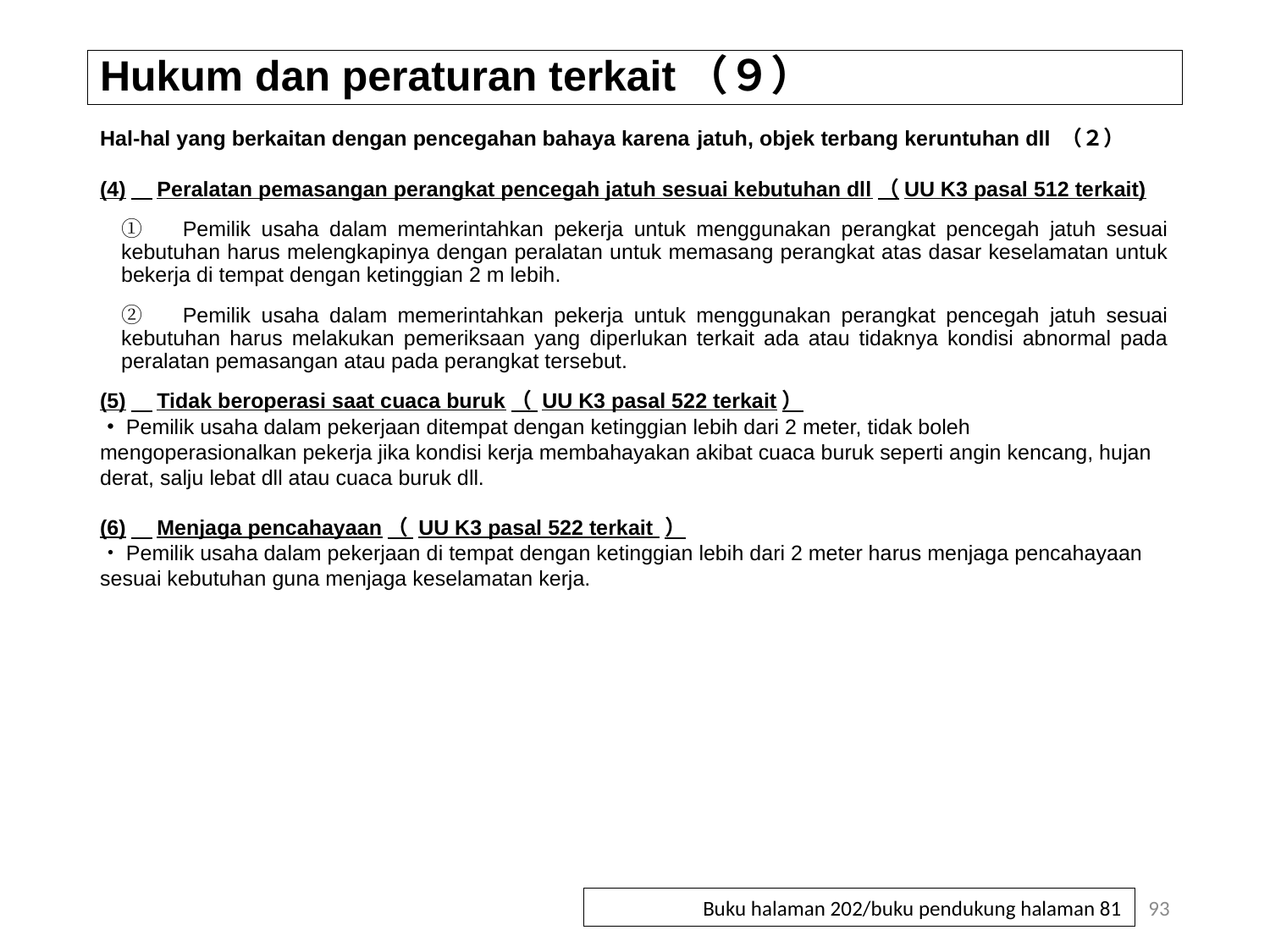

# Hukum dan peraturan terkait（９）
Hal-hal yang berkaitan dengan pencegahan bahaya karena jatuh, objek terbang keruntuhan dll （２）

(4)　Peralatan pemasangan perangkat pencegah jatuh sesuai kebutuhan dll（UU K3 pasal 512 terkait)
①　Pemilik usaha dalam memerintahkan pekerja untuk menggunakan perangkat pencegah jatuh sesuai kebutuhan harus melengkapinya dengan peralatan untuk memasang perangkat atas dasar keselamatan untuk bekerja di tempat dengan ketinggian 2 m lebih.
②　Pemilik usaha dalam memerintahkan pekerja untuk menggunakan perangkat pencegah jatuh sesuai kebutuhan harus melakukan pemeriksaan yang diperlukan terkait ada atau tidaknya kondisi abnormal pada peralatan pemasangan atau pada perangkat tersebut.
(5)　Tidak beroperasi saat cuaca buruk（ UU K3 pasal 522 terkait）
・Pemilik usaha dalam pekerjaan ditempat dengan ketinggian lebih dari 2 meter, tidak boleh mengoperasionalkan pekerja jika kondisi kerja membahayakan akibat cuaca buruk seperti angin kencang, hujan derat, salju lebat dll atau cuaca buruk dll.

(6)　Menjaga pencahayaan（ UU K3 pasal 522 terkait ）
・Pemilik usaha dalam pekerjaan di tempat dengan ketinggian lebih dari 2 meter harus menjaga pencahayaan sesuai kebutuhan guna menjaga keselamatan kerja.
93
Buku halaman 202/buku pendukung halaman 81